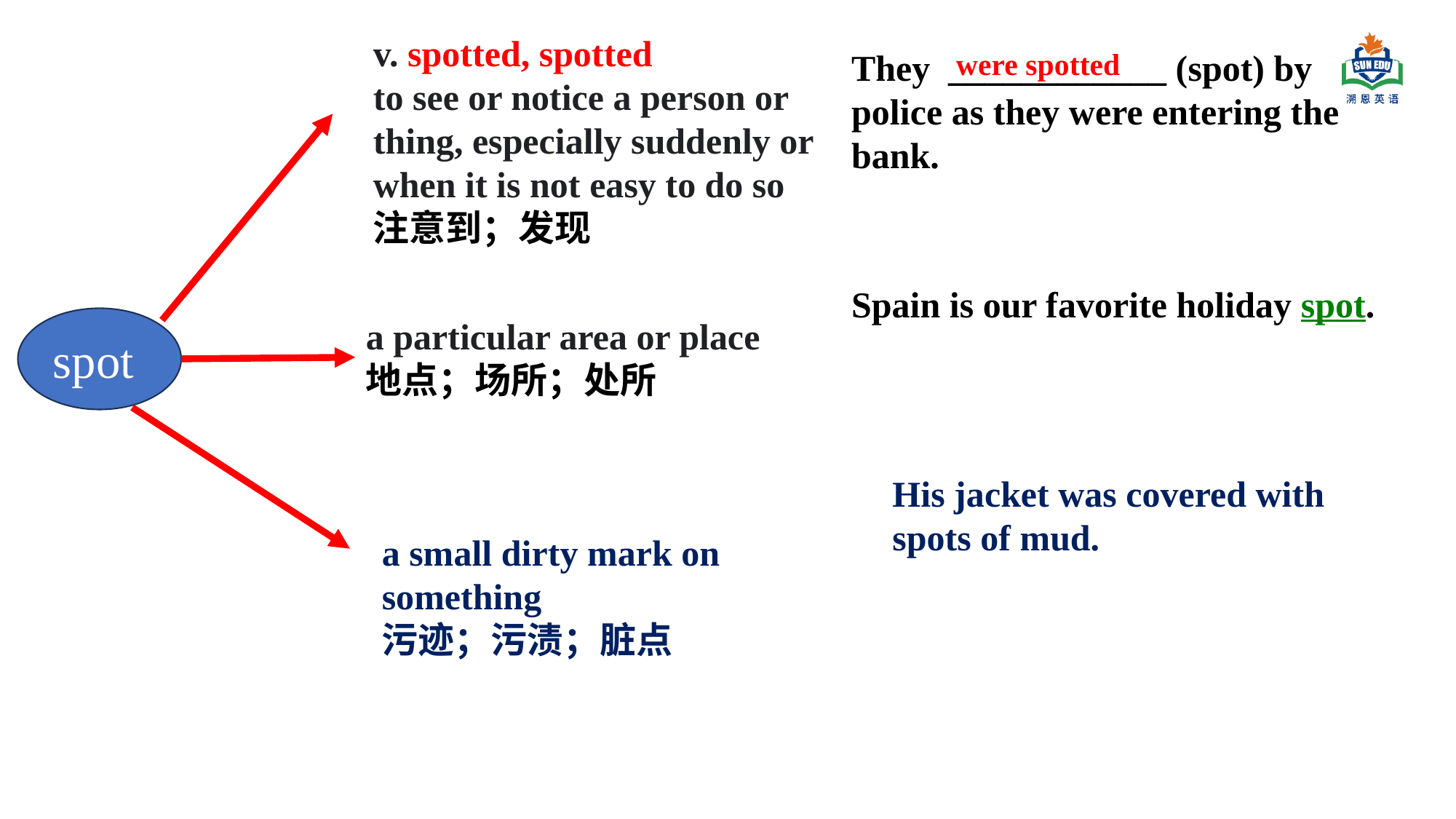

v. spotted, spotted
to see or notice a person or thing, especially suddenly or when it is not easy to do so 注意到；发现
They  ____________ (spot) by police as they were entering the bank.

were spotted
Spain is our favorite holiday spot.

spot
a particular area or place地点；场所；处所
His jacket was covered with spots of mud.
a small dirty mark on something
污迹；污渍；脏点